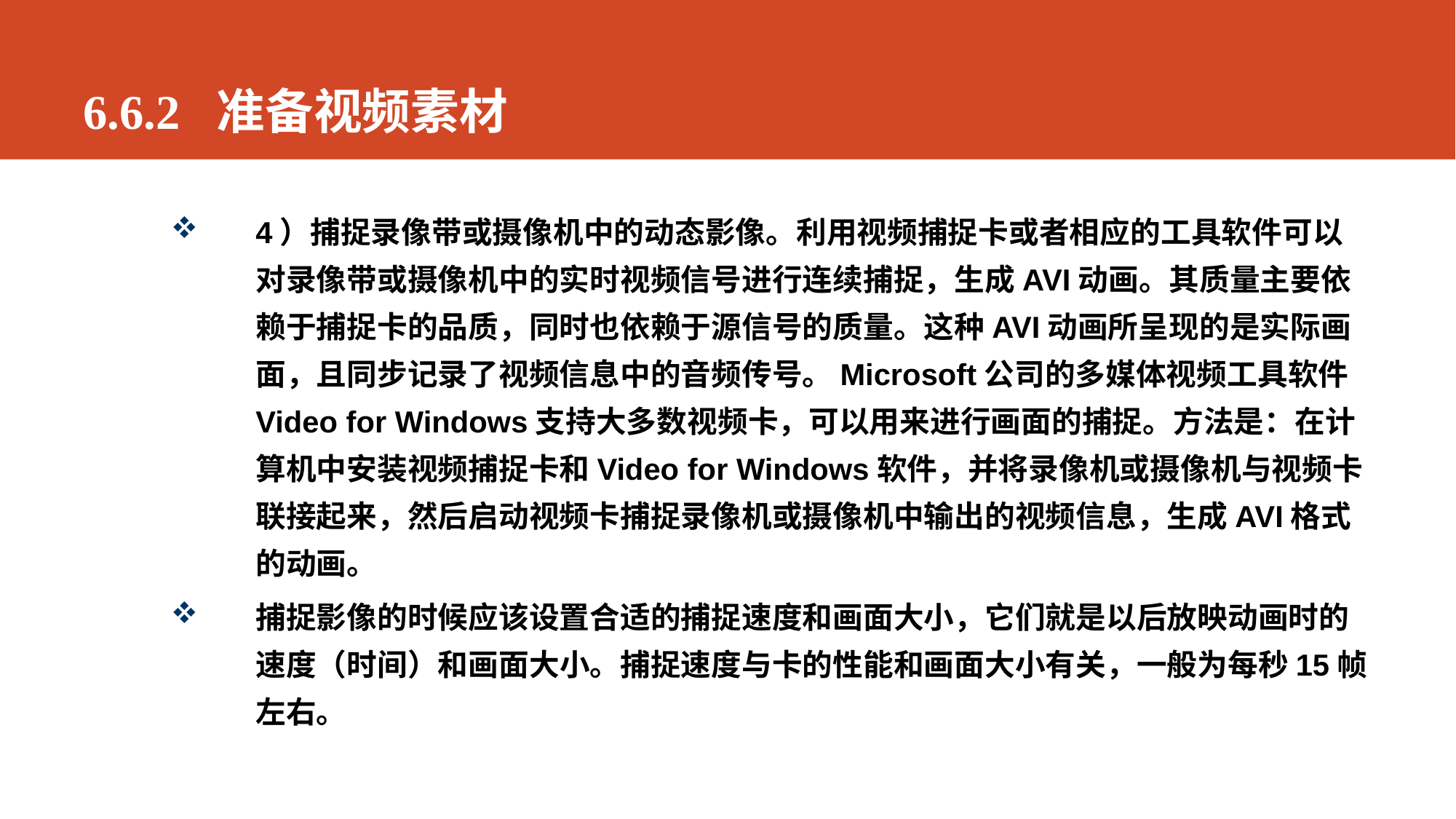

# 6.6.2  准备视频素材
4）捕捉录像带或摄像机中的动态影像。利用视频捕捉卡或者相应的工具软件可以对录像带或摄像机中的实时视频信号进行连续捕捉，生成AVI动画。其质量主要依赖于捕捉卡的品质，同时也依赖于源信号的质量。这种AVI动画所呈现的是实际画面，且同步记录了视频信息中的音频传号。Microsoft公司的多媒体视频工具软件Video for Windows支持大多数视频卡，可以用来进行画面的捕捉。方法是：在计算机中安装视频捕捉卡和Video for Windows软件，并将录像机或摄像机与视频卡联接起来，然后启动视频卡捕捉录像机或摄像机中输出的视频信息，生成AVI格式的动画。
捕捉影像的时候应该设置合适的捕捉速度和画面大小，它们就是以后放映动画时的速度（时间）和画面大小。捕捉速度与卡的性能和画面大小有关，一般为每秒15帧左右。